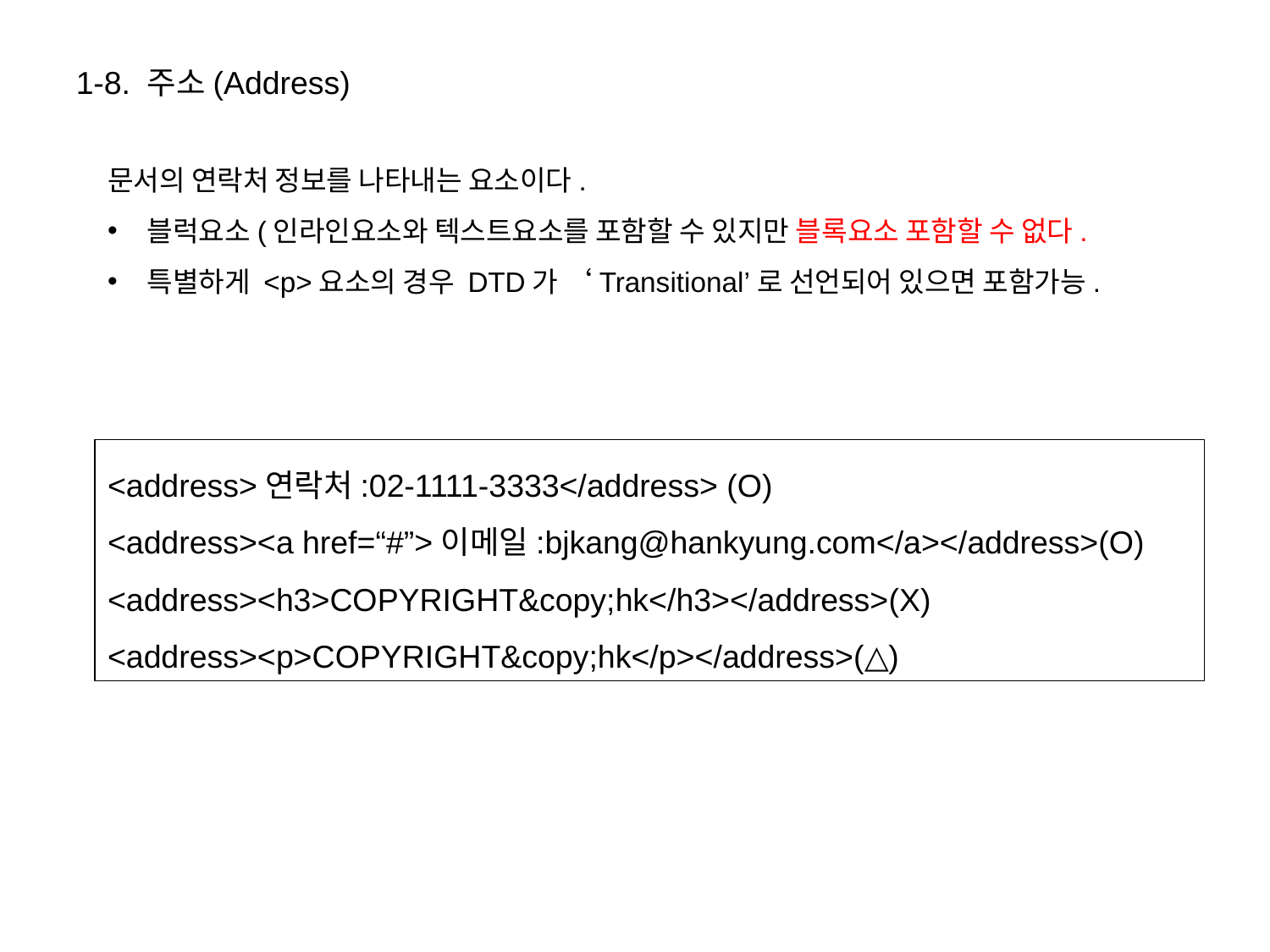

1-8. 주소(Address)
문서의 연락처 정보를 나타내는 요소이다.
블럭요소(인라인요소와 텍스트요소를 포함할 수 있지만 블록요소 포함할 수 없다.
특별하게 <p>요소의 경우 DTD가 ‘Transitional’로 선언되어 있으면 포함가능.
<address>연락처:02-1111-3333</address> (O)
<address><a href=“#”>이메일:bjkang@hankyung.com</a></address>(O)
<address><h3>COPYRIGHT&copy;hk</h3></address>(X)
<address><p>COPYRIGHT&copy;hk</p></address>(△)